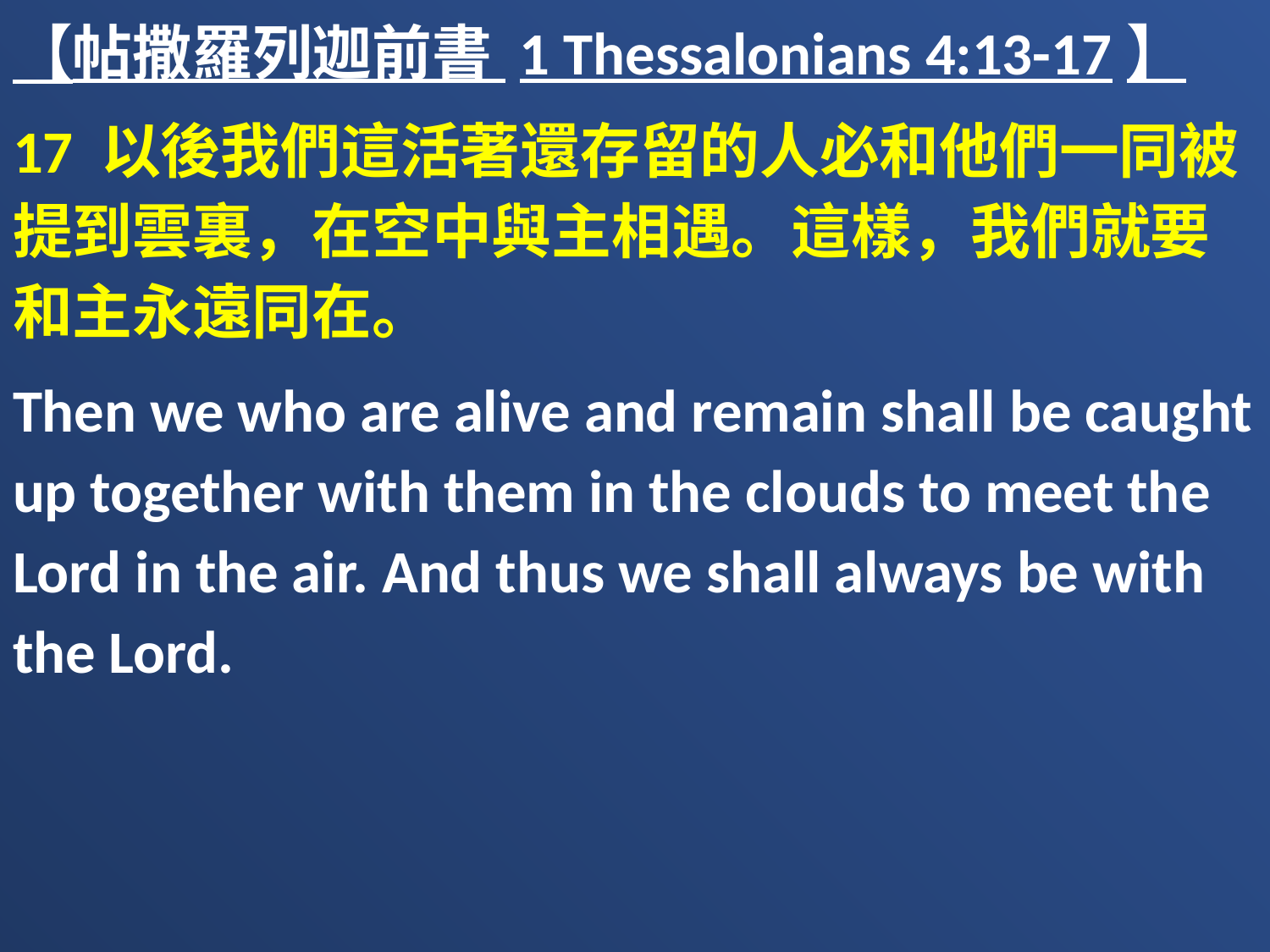

【帖撒羅列迦前書 1 Thessalonians 4:13-17】
17 以後我們這活著還存留的人必和他們一同被提到雲裏，在空中與主相遇。這樣，我們就要和主永遠同在。
Then we who are alive and remain shall be caught up together with them in the clouds to meet the Lord in the air. And thus we shall always be with the Lord.